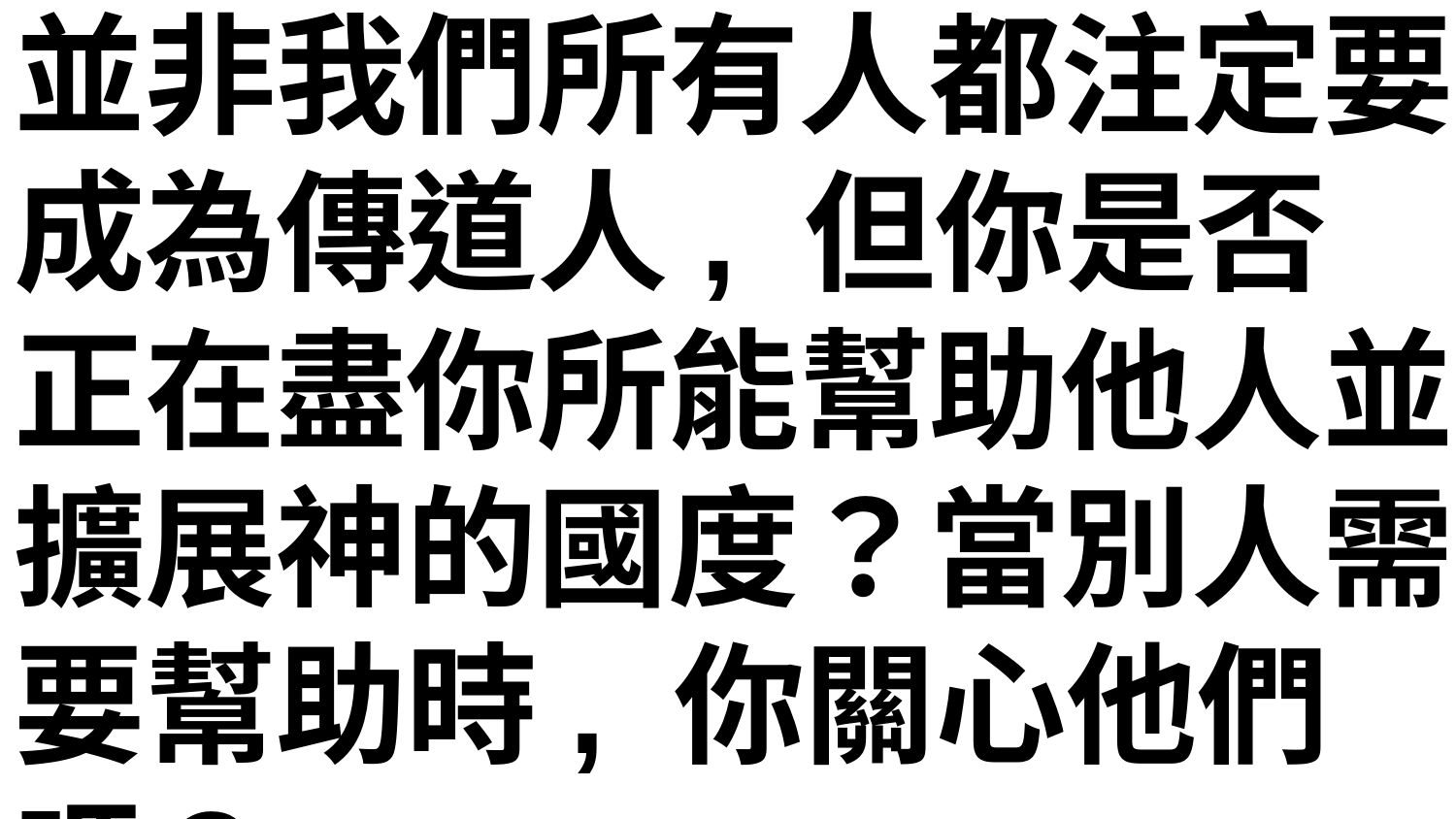

並非我們所有人都注定要成為傳道人, 但你是否正在盡你所能幫助他人並擴展神的國度？當別人需要幫助時, 你關心他們嗎？